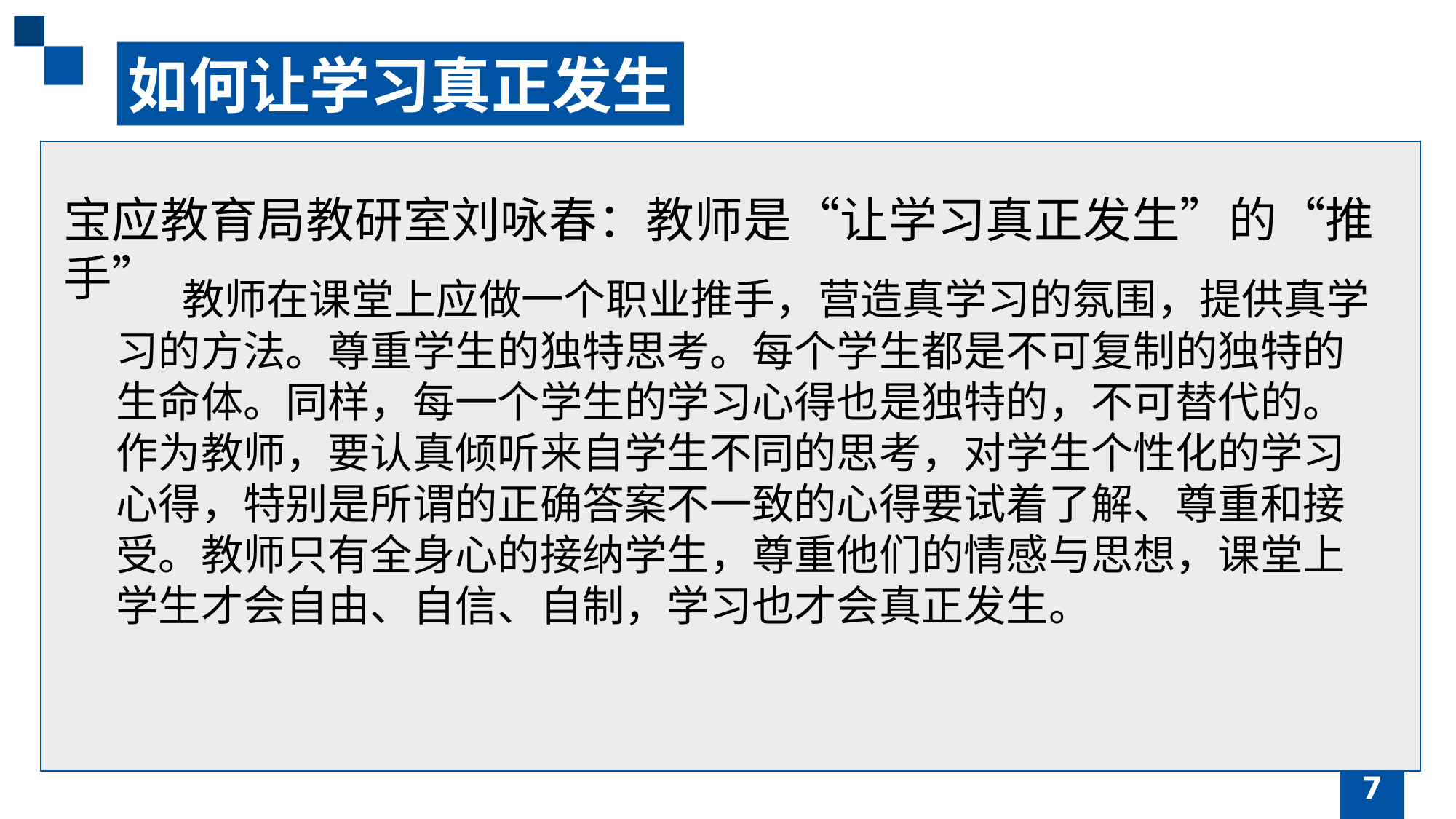

如何让学习真正发生

     教师在课堂上应做一个职业推手，营造真学习的氛围，提供真学习的方法。尊重学生的独特思考。每个学生都是不可复制的独特的生命体。同样，每一个学生的学习心得也是独特的，不可替代的。作为教师，要认真倾听来自学生不同的思考，对学生个性化的学习心得，特别是所谓的正确答案不一致的心得要试着了解、尊重和接受。教师只有全身心的接纳学生，尊重他们的情感与思想，课堂上学生才会自由、自信、自制，学习也才会真正发生。

宝应教育局教研室刘咏春：教师是“让学习真正发生”的“推手”
7